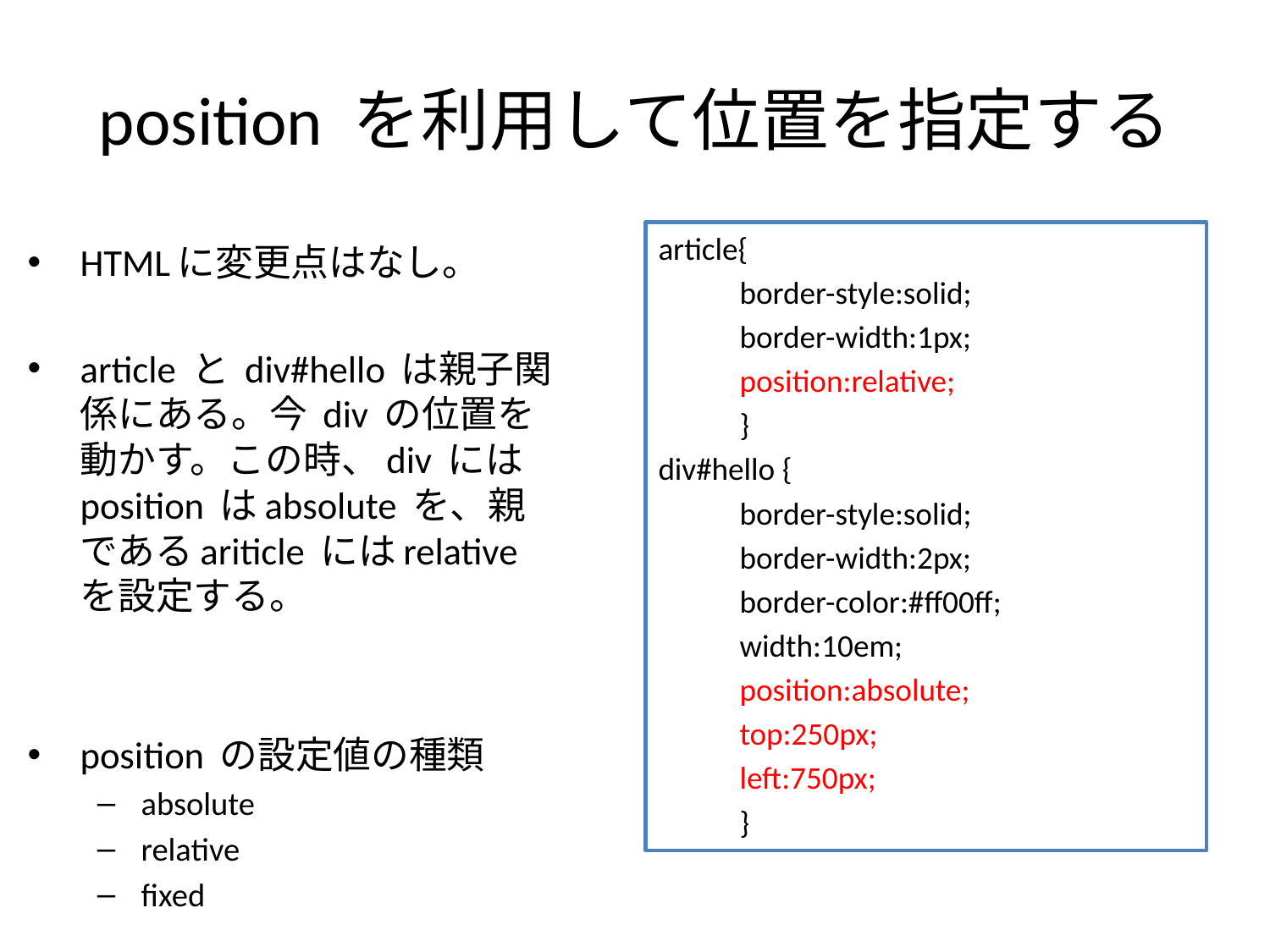

# position を利用して位置を指定する
article{
	border-style:solid;
	border-width:1px;
	position:relative;
	}
div#hello {
	border-style:solid;
	border-width:2px;
	border-color:#ff00ff;
	width:10em;
	position:absolute;
	top:250px;
	left:750px;
	}
HTMLに変更点はなし。

article と div#hello は親子関係にある。今 div の位置を動かす。この時、div にはposition はabsolute を、親であるariticle にはrelative を設定する。

position の設定値の種類
absolute
relative
fixed